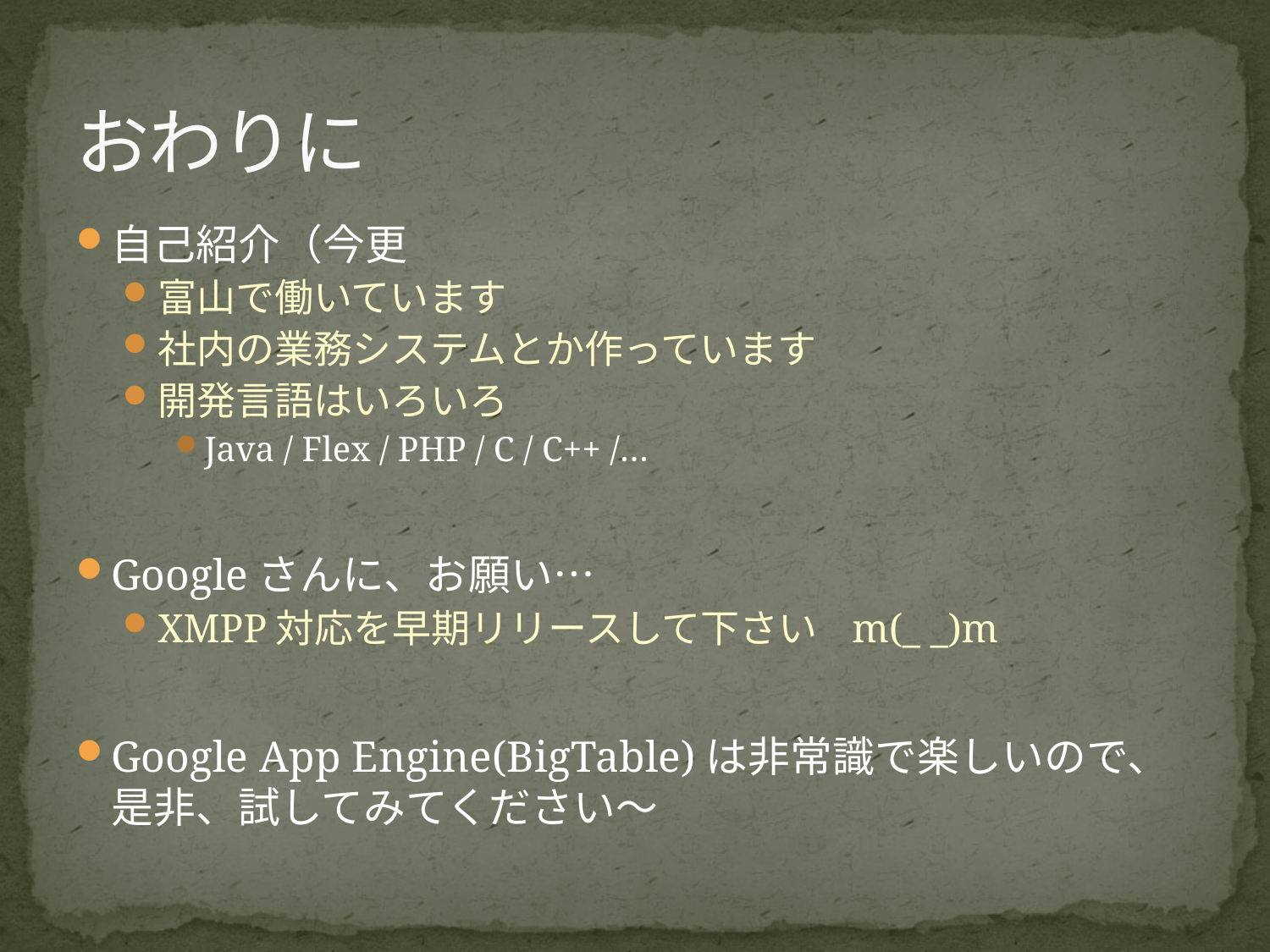

# おわりに
自己紹介（今更
富山で働いています
社内の業務システムとか作っています
開発言語はいろいろ
Java / Flex / PHP / C / C++ /…

Googleさんに、お願い…
XMPP対応を早期リリースして下さい   m(_ _)m

Google App Engine(BigTable)は非常識で楽しいので、
是非、試してみてください～